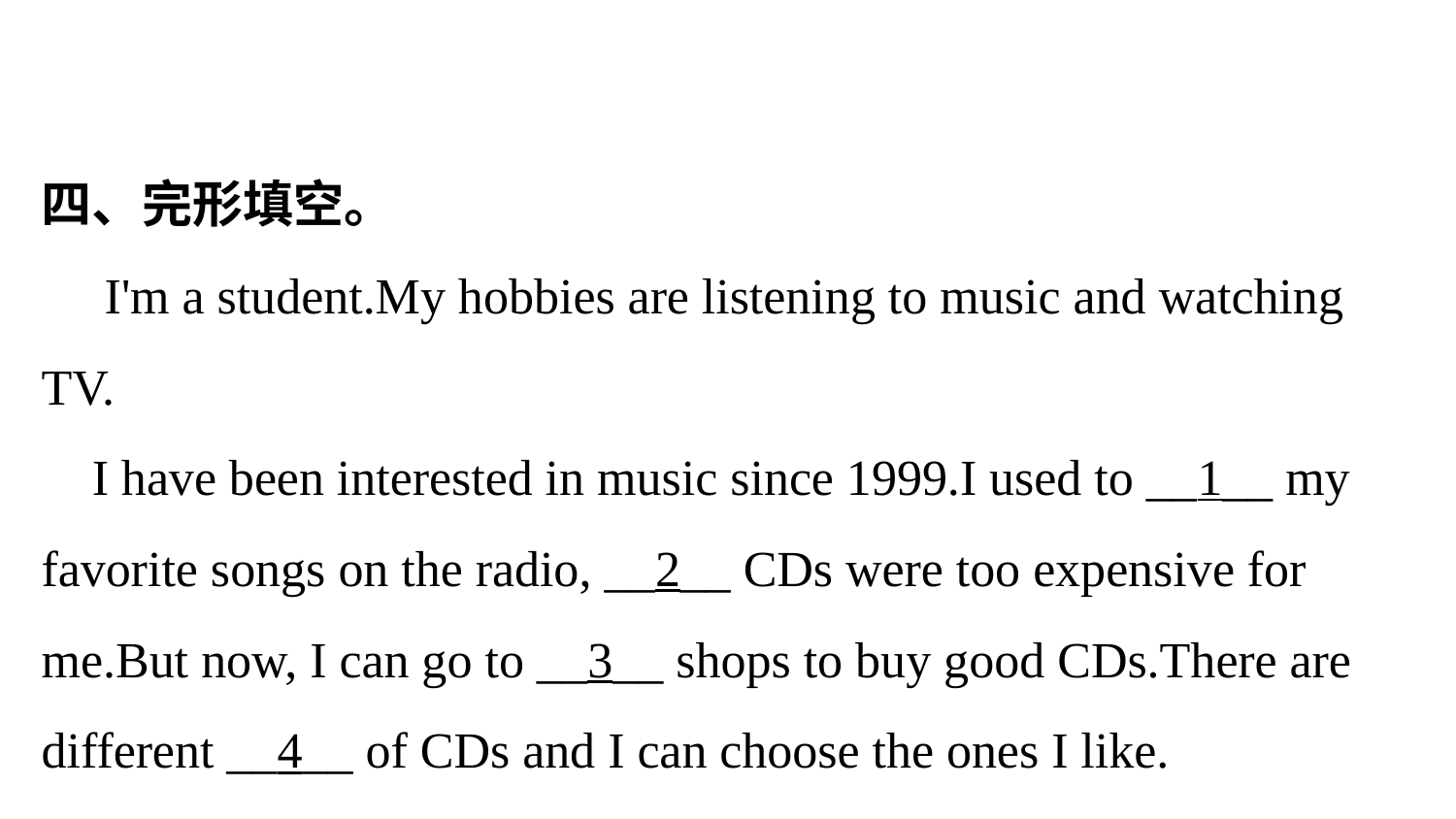

四、完形填空。
     I'm a student.My hobbies are listening to music and watching TV.
    I have been interested in music since 1999.I used to __1__ my favorite songs on the radio, __2__ CDs were too expensive for me.But now, I can go to __3__ shops to buy good CDs.There are different __4__ of CDs and I can choose the ones I like.